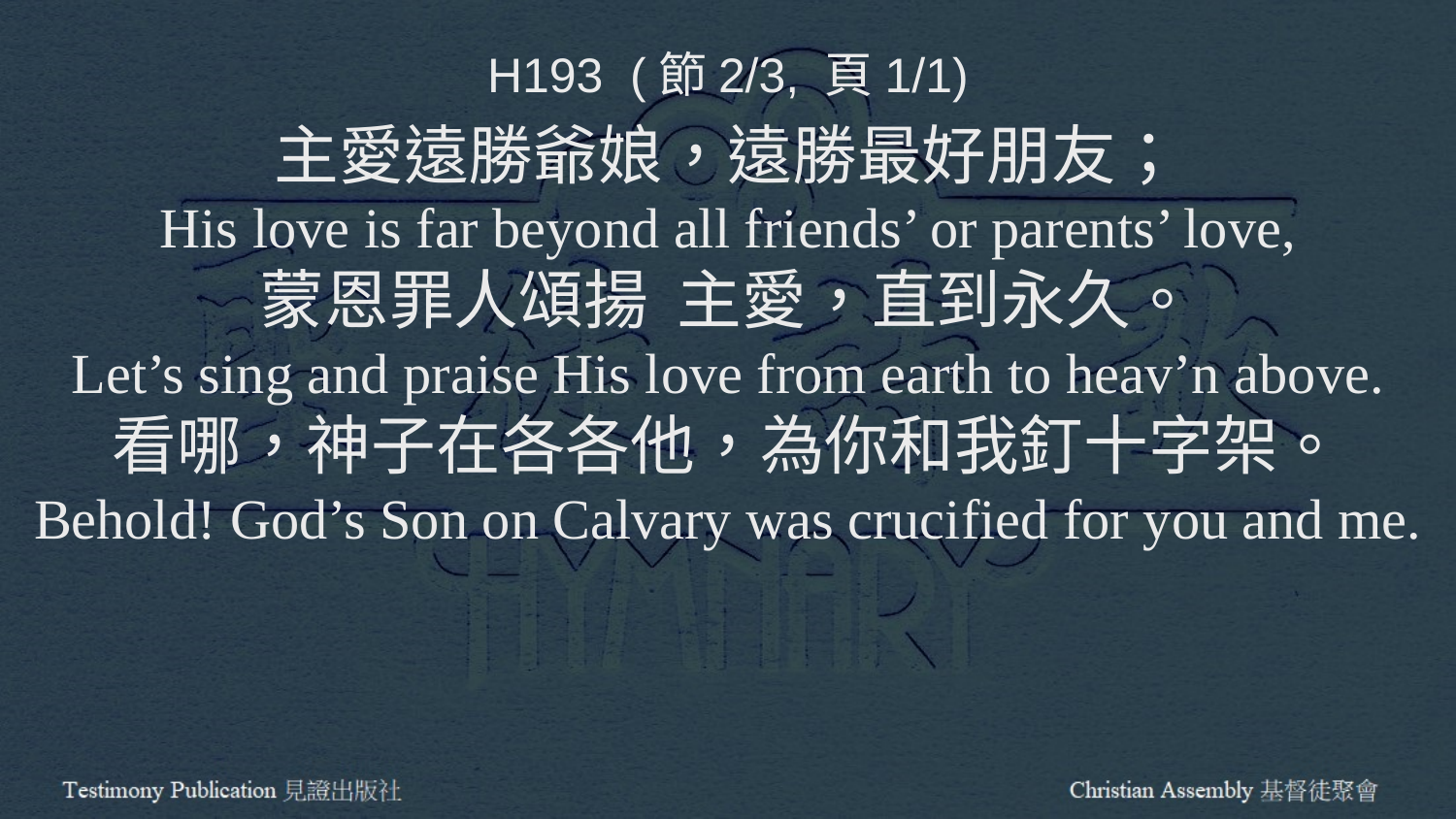

H193  (節2/3, 頁1/1)
主愛遠勝爺娘，遠勝最好朋友；
His love is far beyond all friends’ or parents’ love,
蒙恩罪人頌揚  主愛，直到永久。
Let’s sing and praise His love from earth to heav’n above.
看哪，神子在各各他，為你和我釘十字架。
Behold! God’s Son on Calvary was crucified for you and me.